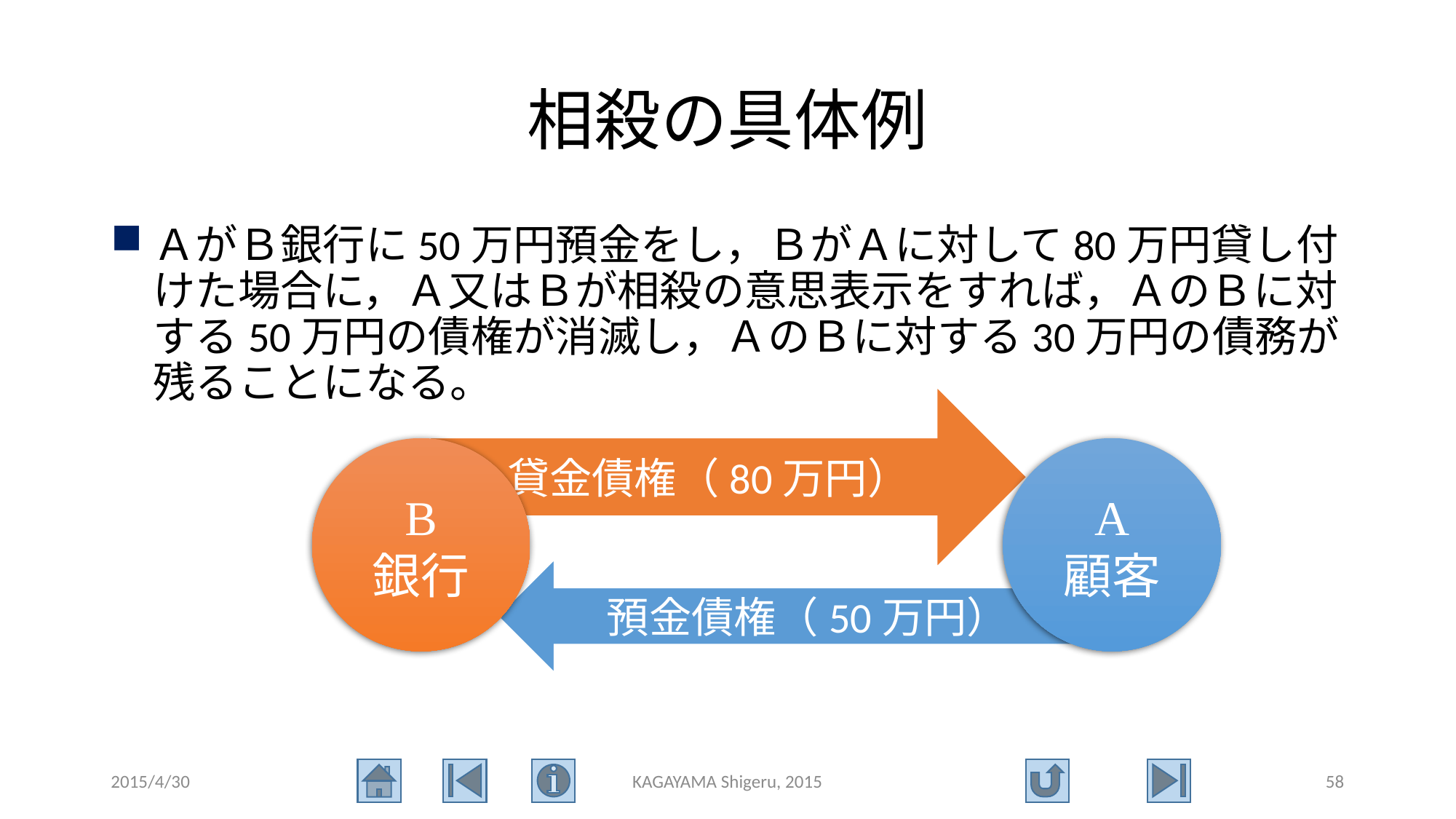

# 相殺の具体例
ＡがＢ銀行に50万円預金をし，ＢがＡに対して80万円貸し付けた場合に，Ａ又はＢが相殺の意思表示をすれば，ＡのＢに対する50万円の債権が消滅し，ＡのＢに対する30万円の債務が残ることになる。
貸金債権（80万円）
A
顧客
B
銀行
預金債権（50万円）
2015/4/30
KAGAYAMA Shigeru, 2015
58